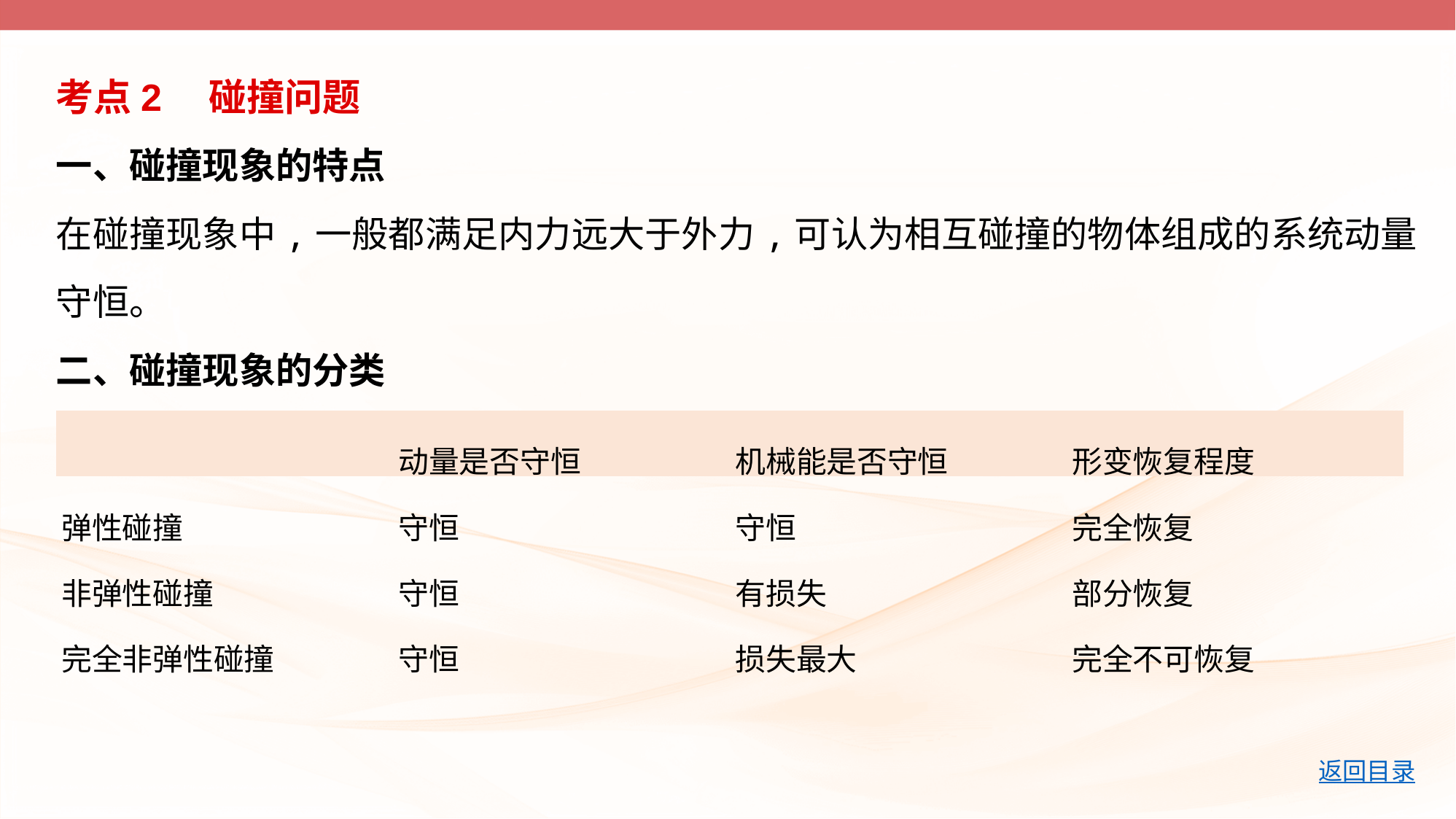

考点2　碰撞问题
一、碰撞现象的特点
在碰撞现象中,一般都满足内力远大于外力,可认为相互碰撞的物体组成的系统动量
守恒。
二、碰撞现象的分类
|  | 动量是否守恒 | 机械能是否守恒 | 形变恢复程度 |
| --- | --- | --- | --- |
| 弹性碰撞 | 守恒 | 守恒 | 完全恢复 |
| 非弹性碰撞 | 守恒 | 有损失 | 部分恢复 |
| 完全非弹性碰撞 | 守恒 | 损失最大 | 完全不可恢复 |